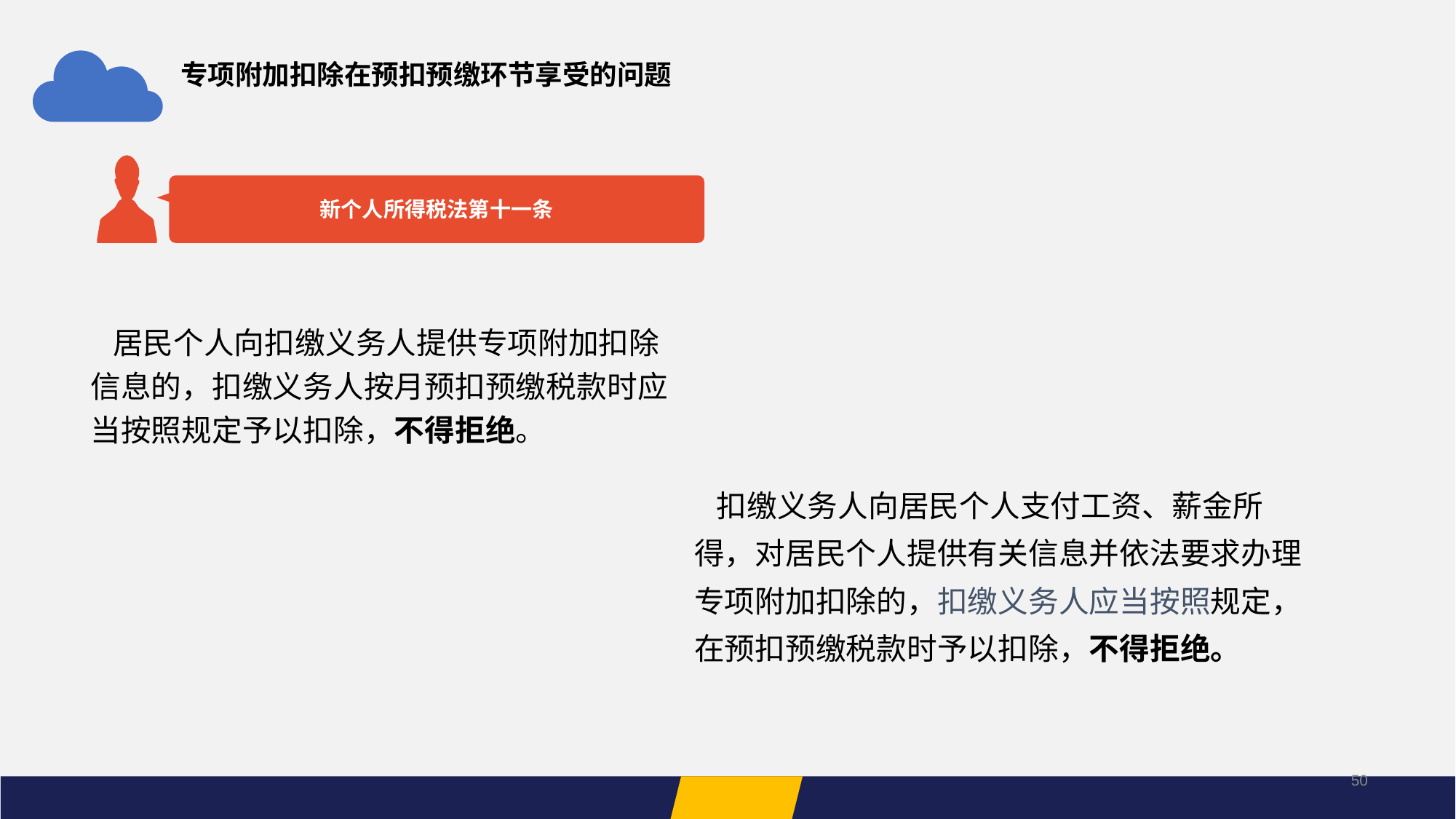

专项附加扣除在预扣预缴环节享受的问题

新个人所得税法第十一条

   居民个人向扣缴义务人提供专项附加扣除信息的，扣缴义务人按月预扣预缴税款时应当按照规定予以扣除，不得拒绝。
   扣缴义务人向居民个人支付工资、薪金所得，对居民个人提供有关信息并依法要求办理专项附加扣除的，扣缴义务人应当按照规定，在预扣预缴税款时予以扣除，不得拒绝。

50